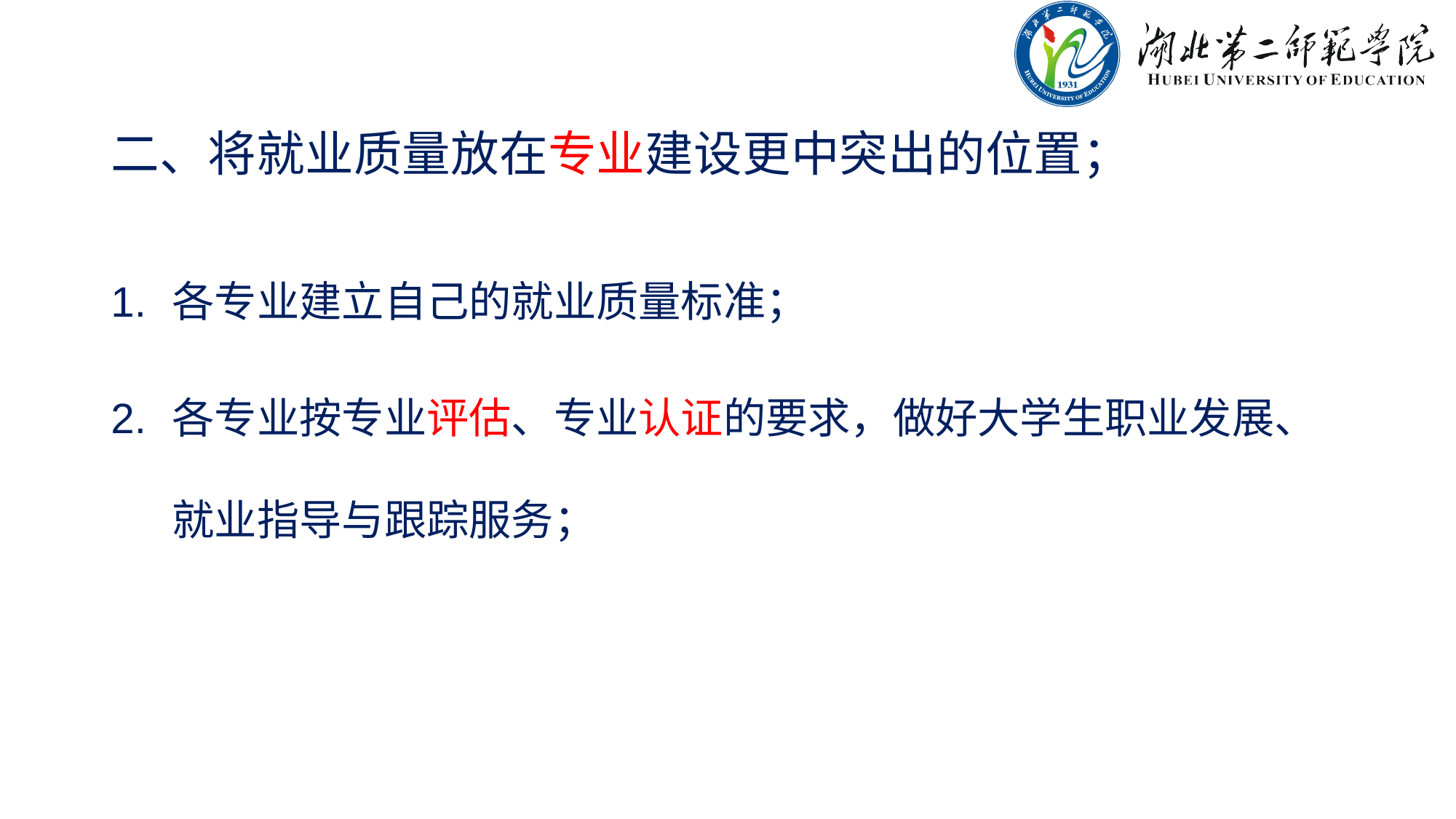

# 二、将就业质量放在专业建设更中突出的位置；
各专业建立自己的就业质量标准；
各专业按专业评估、专业认证的要求，做好大学生职业发展、就业指导与跟踪服务；